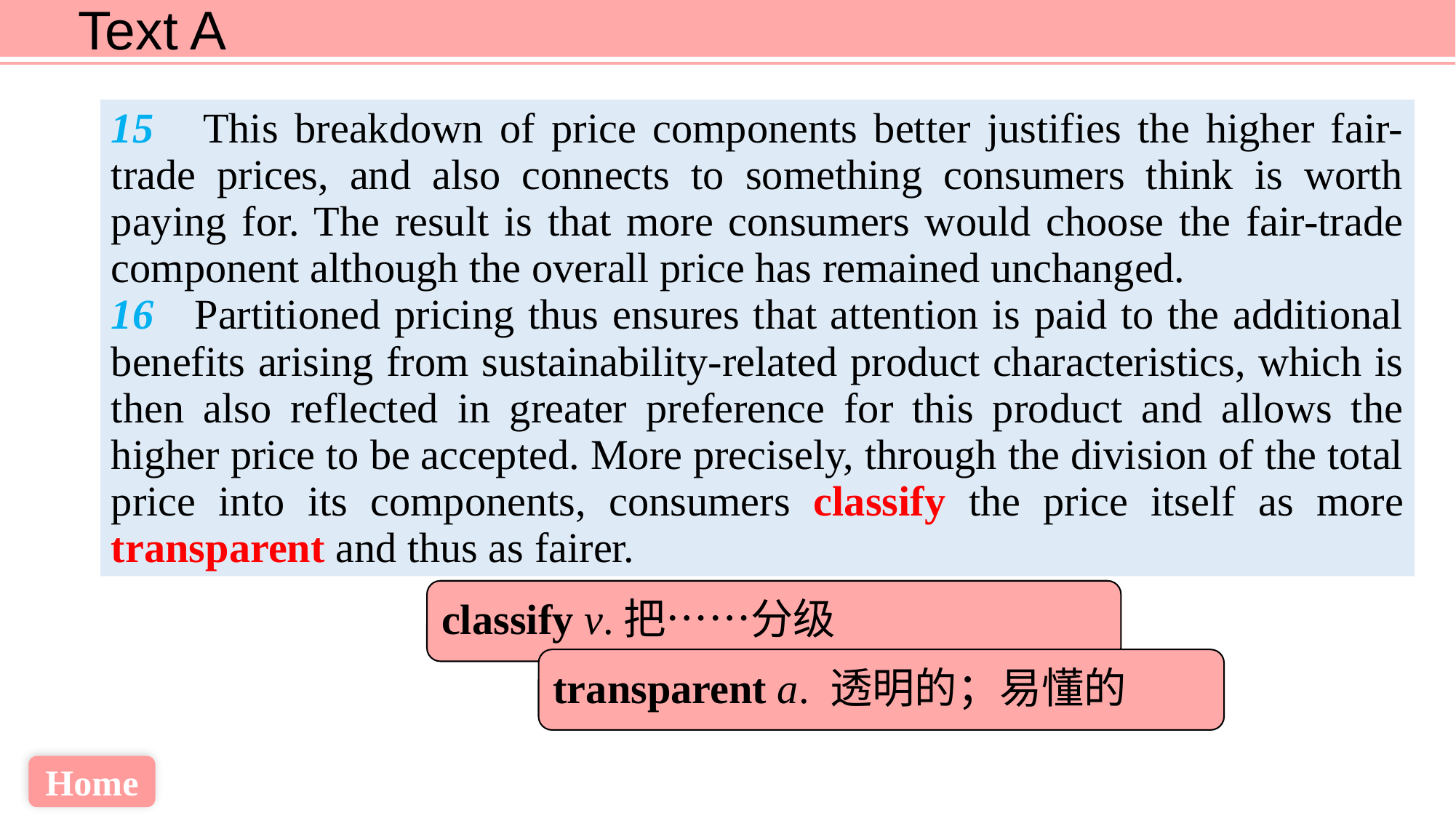

15   This breakdown of price components better justifies the higher fair-trade prices, and also connects to something consumers think is worth paying for. The result is that more consumers would choose the fair-trade component although the overall price has remained unchanged.
16   Partitioned pricing thus ensures that attention is paid to the additional benefits arising from sustainability-related product characteristics, which is then also reflected in greater preference for this product and allows the higher price to be accepted. More precisely, through the division of the total price into its components, consumers classify the price itself as more transparent and thus as fairer.

classify v.把……分级
transparent a. 透明的；易懂的